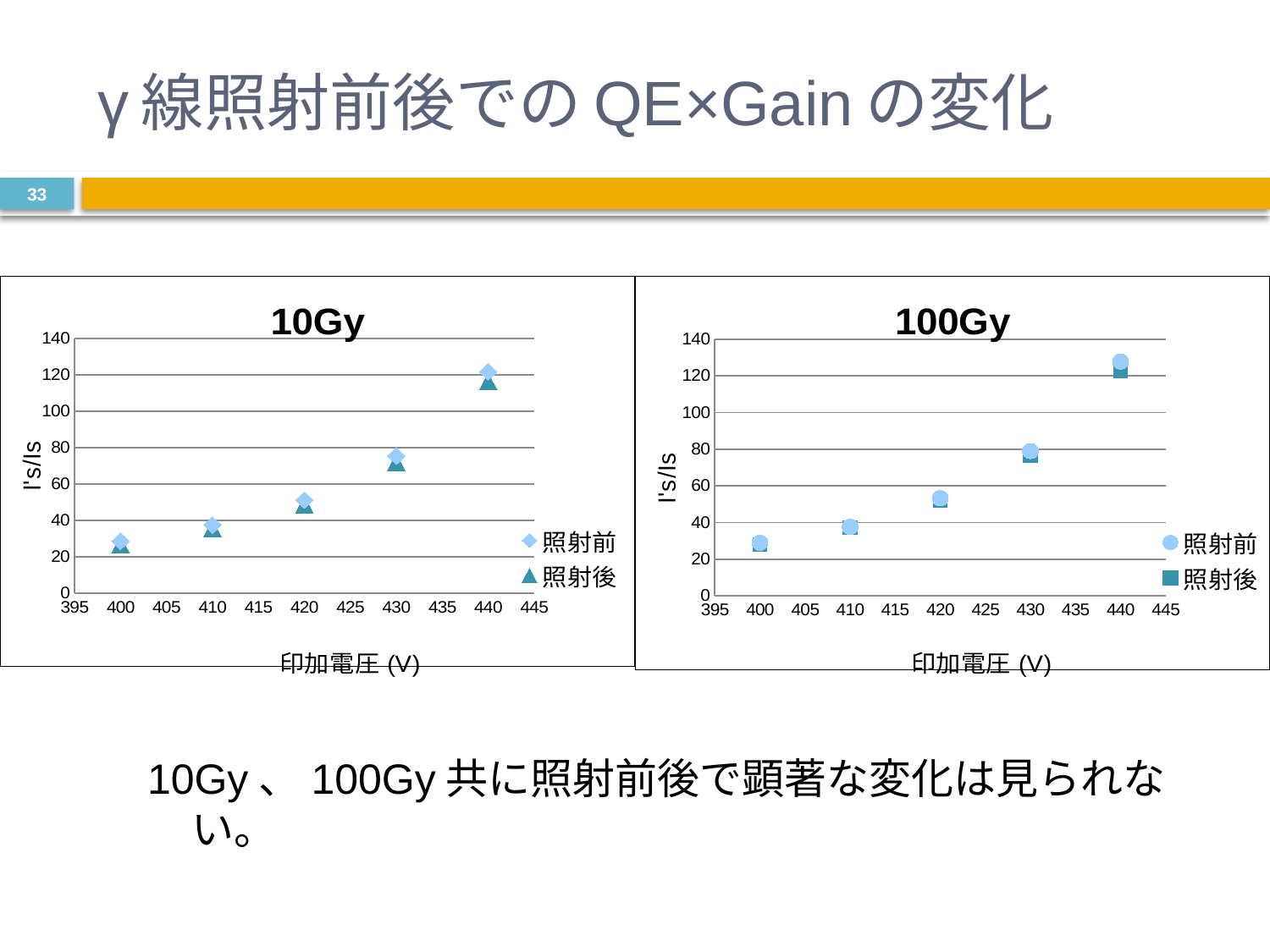

# γ線照射前後でのQE×Gainの変化
33

### Chart: 10Gy

| Category |  |  |
|---|---|---|

### Chart: 100Gy

| Category |  |  |
|---|---|---|
10Gy、100Gy共に照射前後で顕著な変化は見られない。